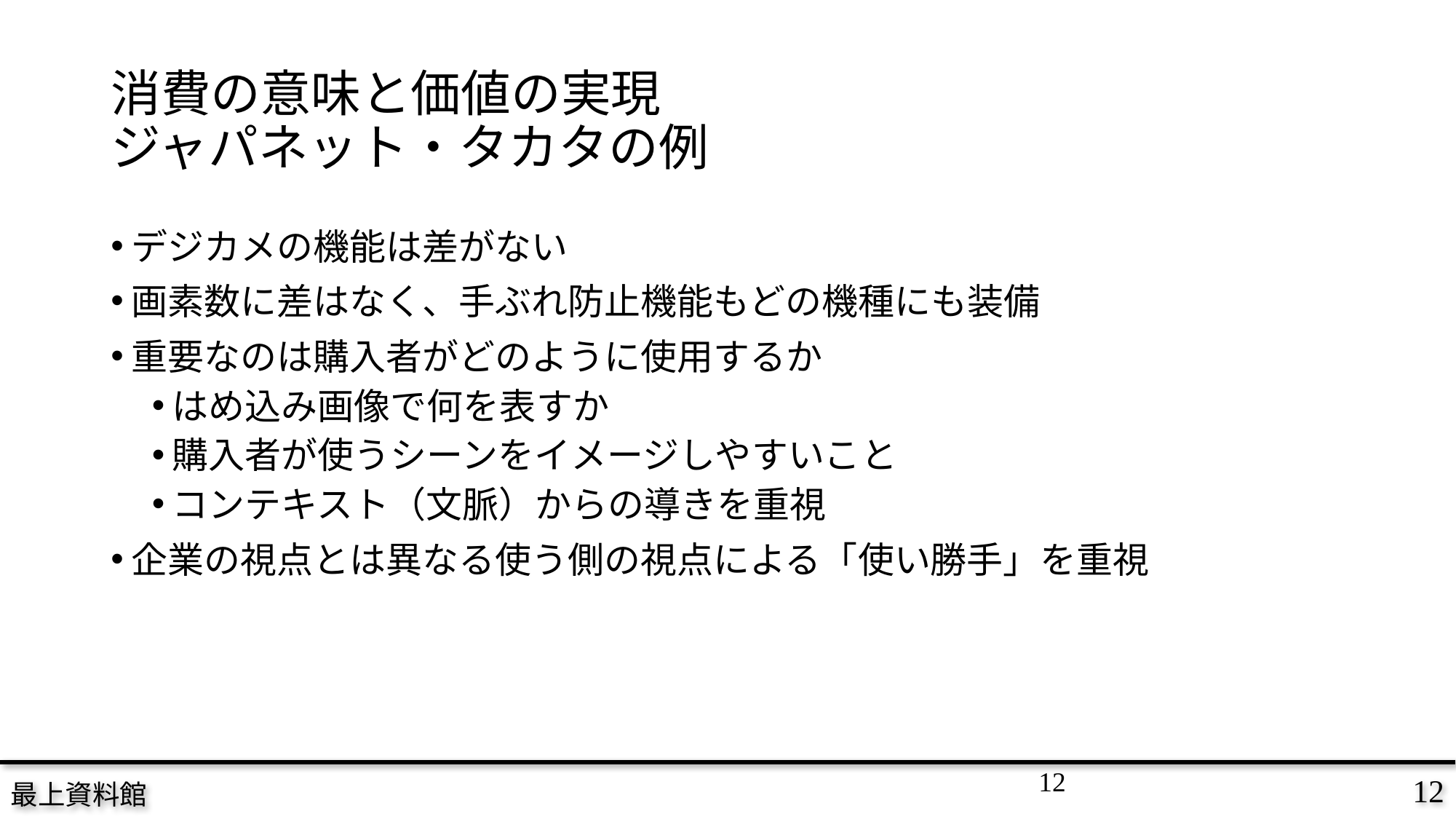

# 消費の意味と価値の実現 ジャパネット・タカタの例
デジカメの機能は差がない
画素数に差はなく、手ぶれ防止機能もどの機種にも装備
重要なのは購入者がどのように使用するか
はめ込み画像で何を表すか
購入者が使うシーンをイメージしやすいこと
コンテキスト（文脈）からの導きを重視
企業の視点とは異なる使う側の視点による「使い勝手」を重視

12